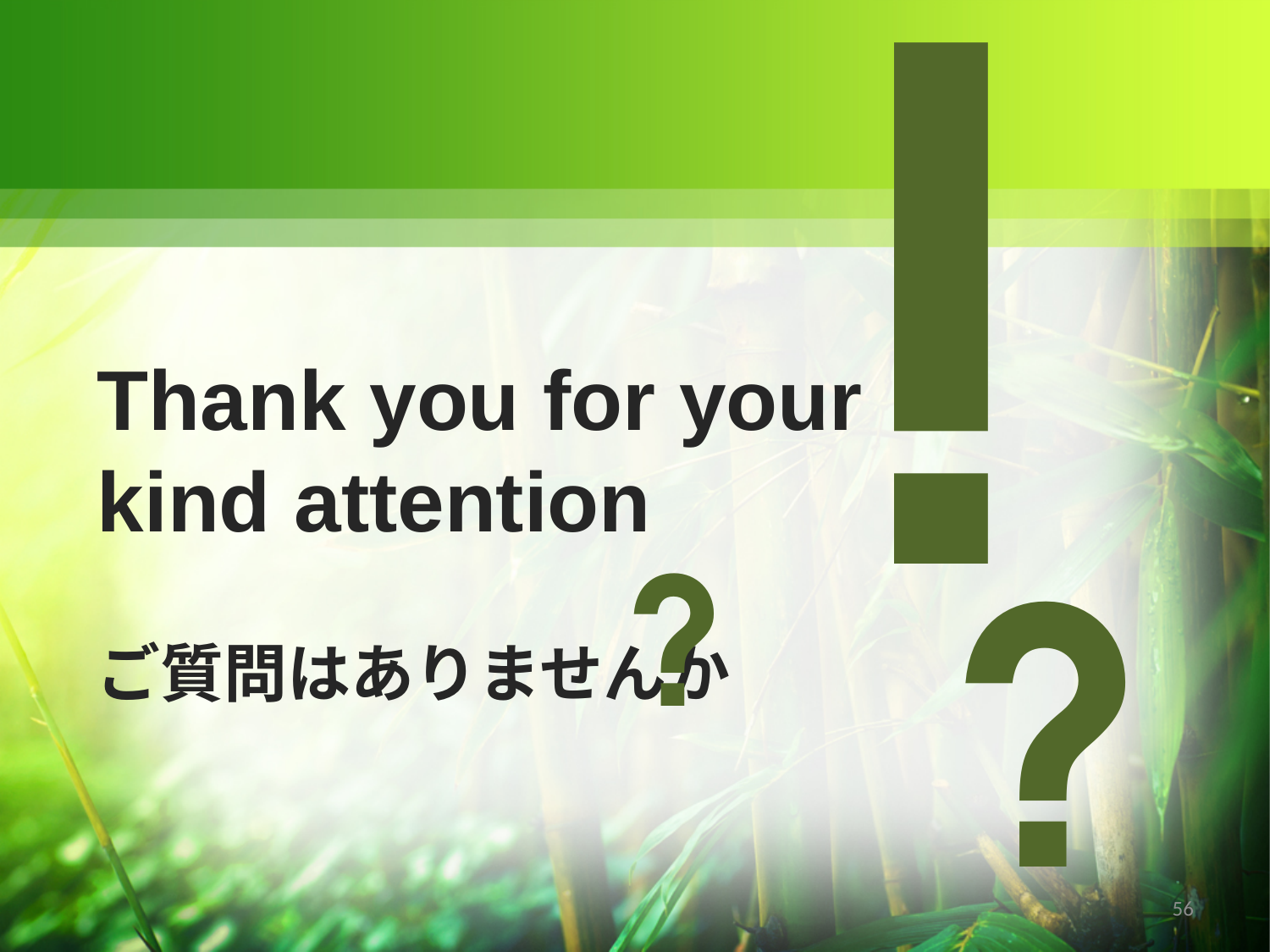

!

Thank you for your kind attention
ご質問はありませんか

?
?
56